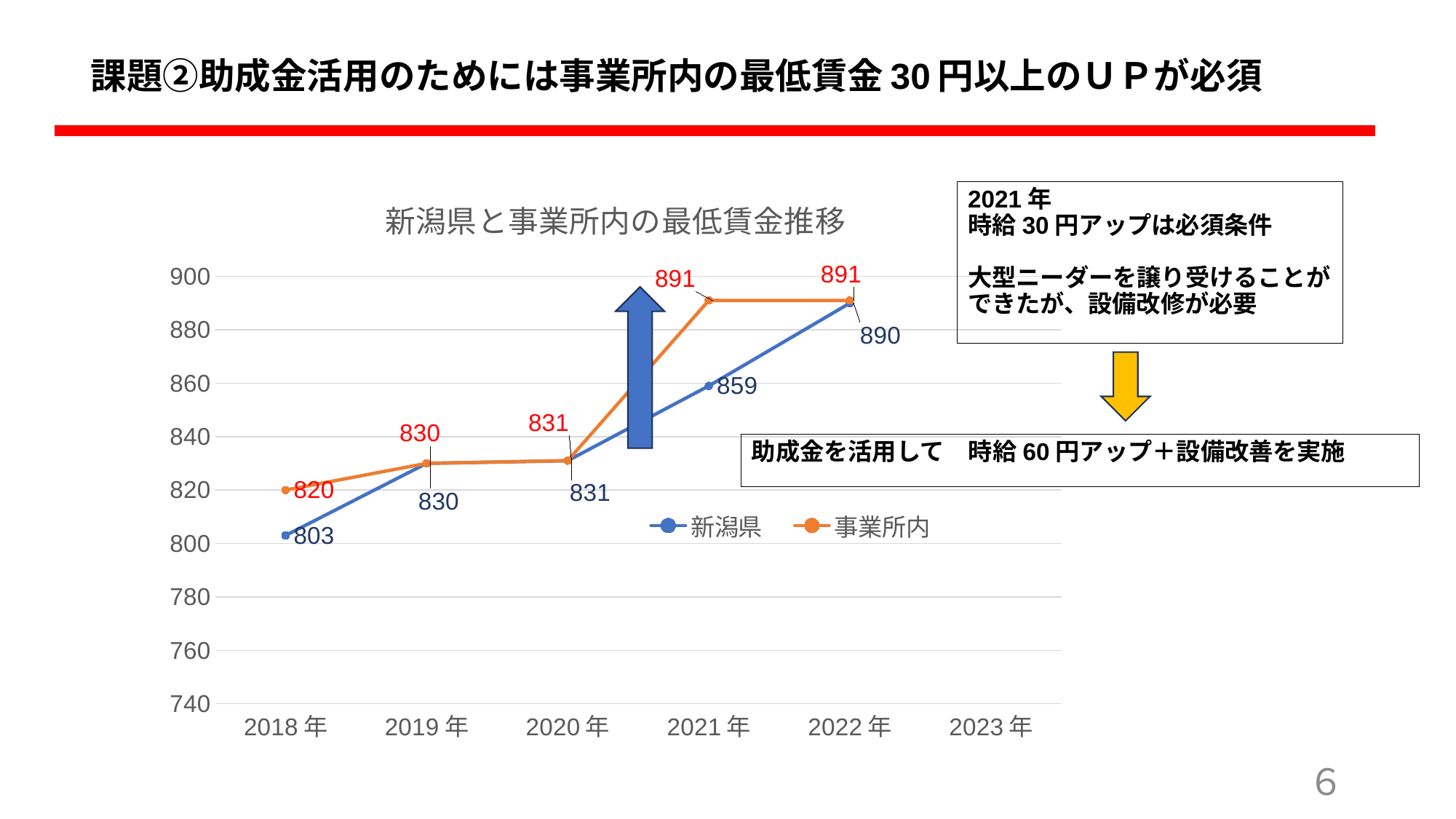

課題②助成金活用のためには事業所内の最低賃金30円以上のＵＰが必須

### Chart: 新潟県と事業所内の最低賃金推移

| Category | 新潟県 | 事業所内 |
|---|---|---|
| 2018年 | 803.0 | 820.0 |
| 2019年 | 830.0 | 830.0 |
| 2020年 | 831.0 | 831.0 |
| 2021年 | 859.0 | 891.0 |
| 2022年 | 890.0 | 891.0 |
| 2023年 | None | None |
2021年
時給30円アップは必須条件

大型ニーダーを譲り受けることができたが、設備改修が必要

助成金を活用して　時給60円アップ＋設備改善を実施
６